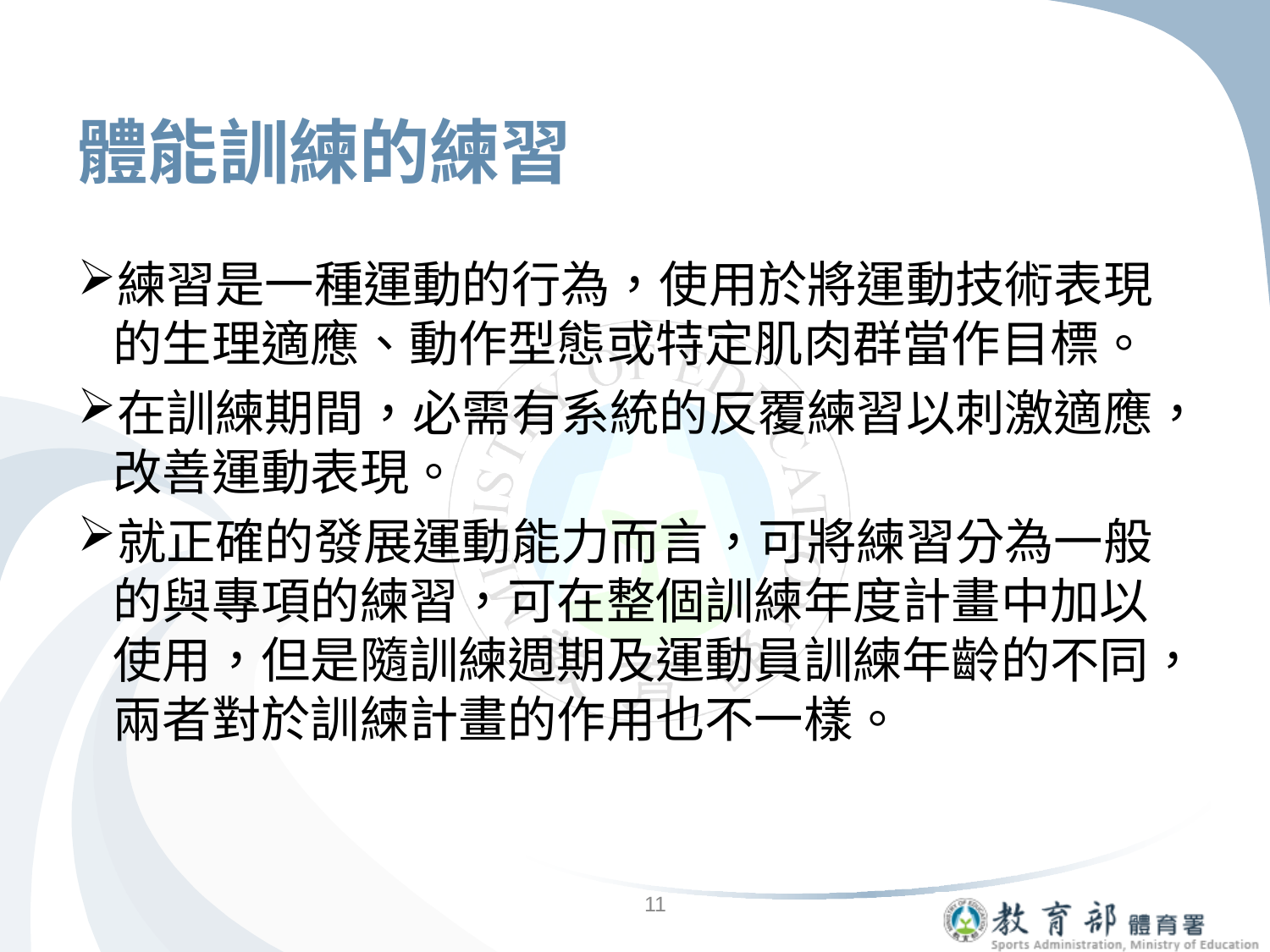

# 體能訓練的練習
練習是一種運動的行為，使用於將運動技術表現的生理適應、動作型態或特定肌肉群當作目標。
在訓練期間，必需有系統的反覆練習以刺激適應，改善運動表現。
就正確的發展運動能力而言，可將練習分為一般的與專項的練習，可在整個訓練年度計畫中加以使用，但是隨訓練週期及運動員訓練年齡的不同，兩者對於訓練計畫的作用也不一樣。

11